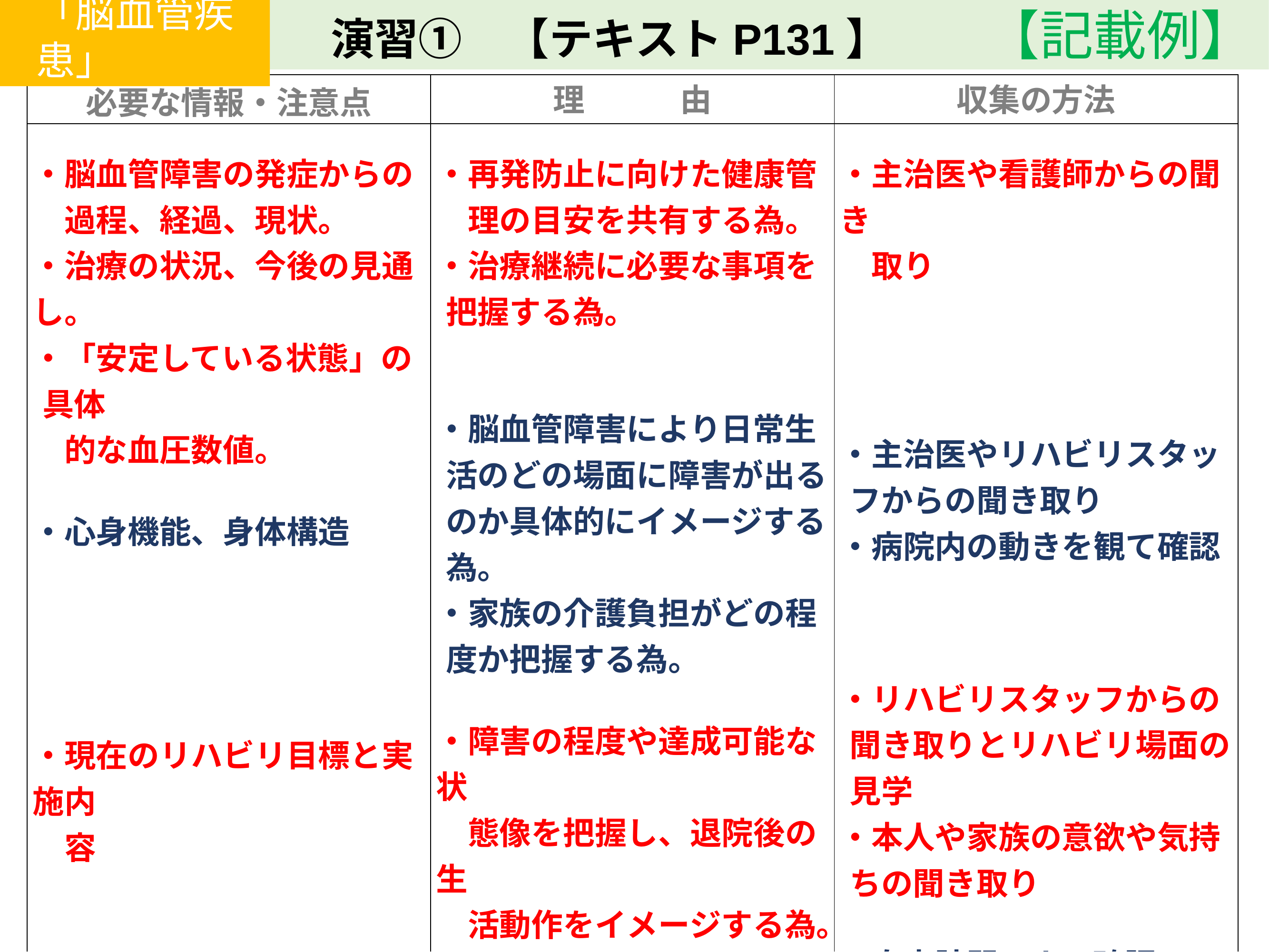

「脳血管疾患」
　演習①　【テキストP131】　　【記載例】
| 必要な情報・注意点 | 理　　　由 | 収集の方法 |
| --- | --- | --- |
| ・脳血管障害の発症からの 　過程、経過、現状。 ・治療の状況、今後の見通し。 ・「安定している状態」の具体 　的な血圧数値。 ・心身機能、身体構造 ・現在のリハビリ目標と実施内 　容 ・自宅環境、周辺環境 | ・再発防止に向けた健康管 　理の目安を共有する為。 ・治療継続に必要な事項を把握する為。 ・脳血管障害により日常生活のどの場面に障害が出るのか具体的にイメージする為。 ・家族の介護負担がどの程度か把握する為。 ・障害の程度や達成可能な状 　態像を把握し、退院後の生 　活動作をイメージする為。 ・障害と生活場面の双方を確 　認しながら、退院後の生活 　を具体的に把握する為。 | ・主治医や看護師からの聞き 　取り ・主治医やリハビリスタッフからの聞き取り ・病院内の動きを観て確認 ・リハビリスタッフからの聞き取りとリハビリ場面の見学 ・本人や家族の意欲や気持ちの聞き取り ・自宅訪問による確認 |